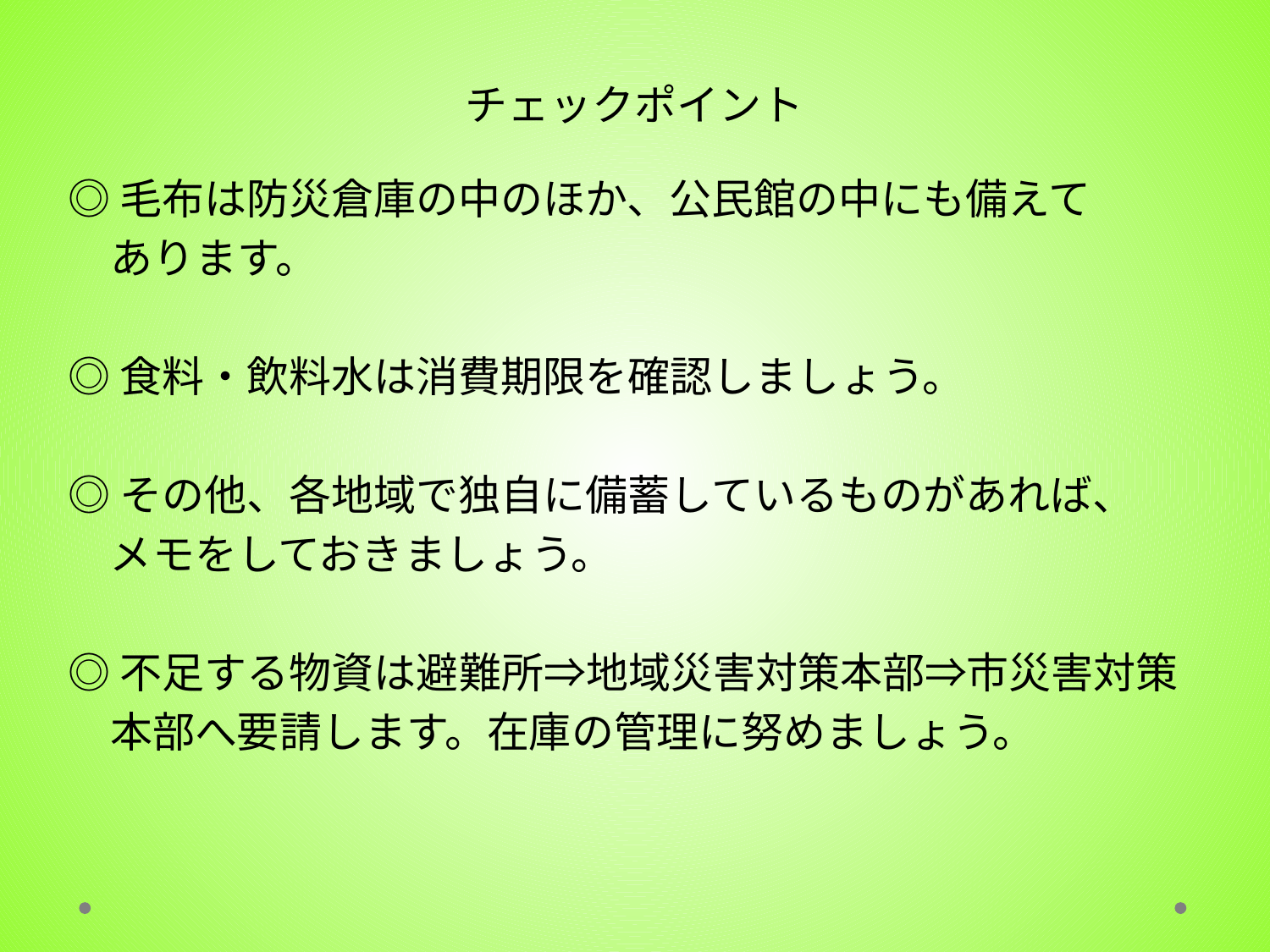

# チェックポイント
◎毛布は防災倉庫の中のほか、公民館の中にも備えて
　あります。

◎食料・飲料水は消費期限を確認しましょう。

◎その他、各地域で独自に備蓄しているものがあれば、
　メモをしておきましょう。

◎不足する物資は避難所⇒地域災害対策本部⇒市災害対策
　本部へ要請します。在庫の管理に努めましょう。